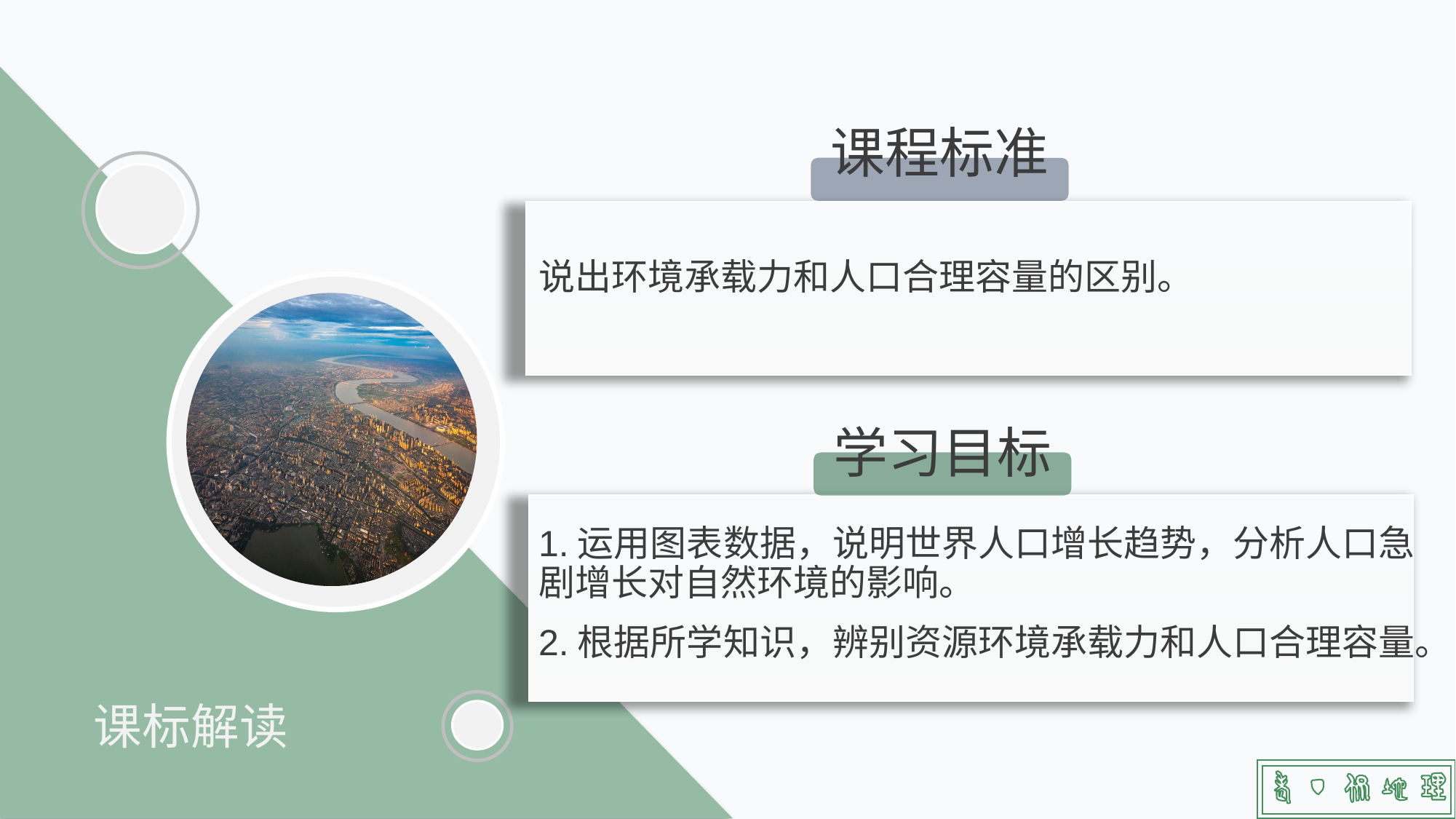

课程标准
说出环境承载力和人口合理容量的区别。
学习目标
1.运用图表数据，说明世界人口增长趋势，分析人口急剧增长对自然环境的影响。
2.根据所学知识，辨别资源环境承载力和人口合理容量。